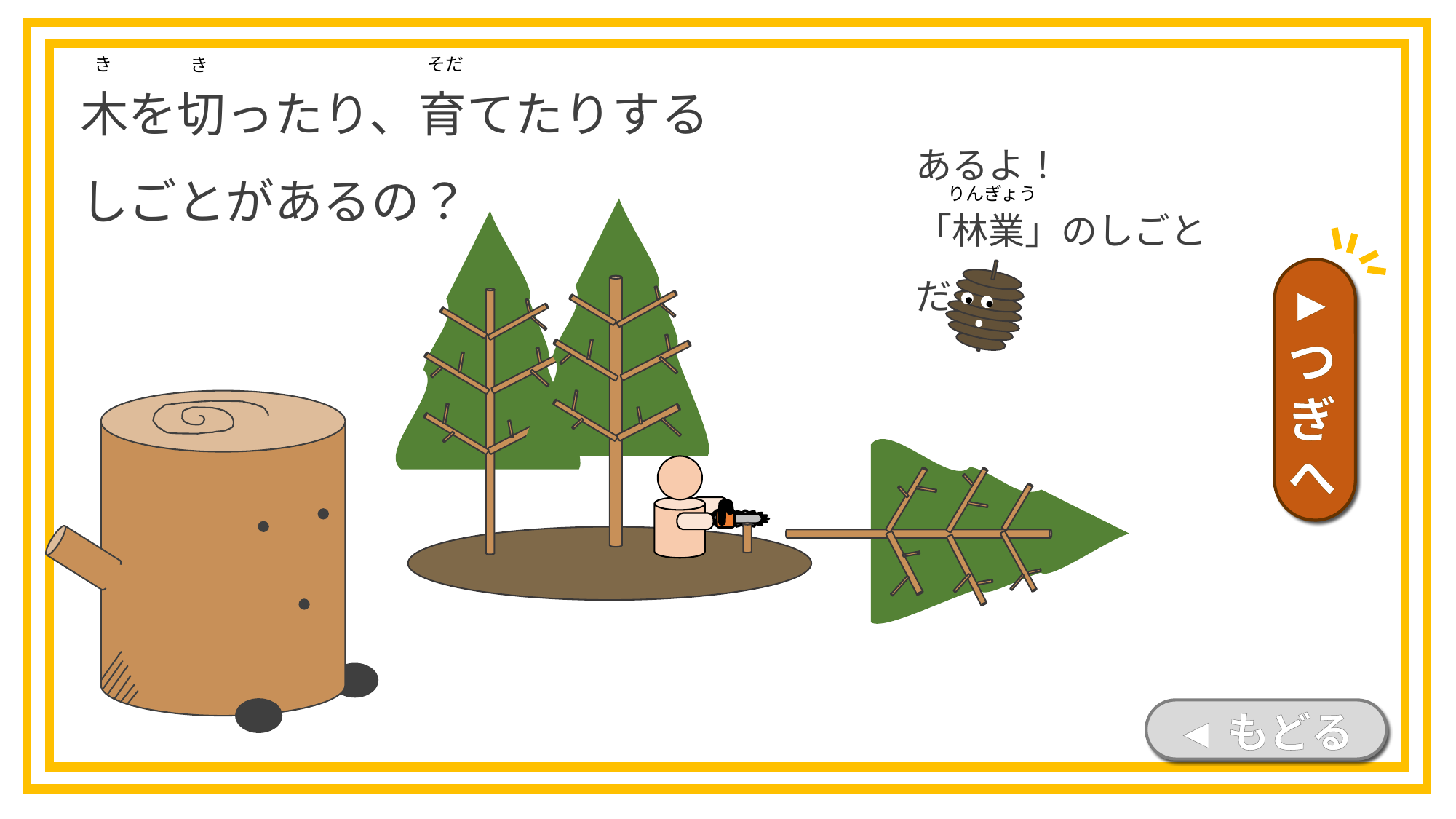

き
そだ
き
木を切ったり、育てたりする
しごとがあるの？
あるよ！
「林業」のしごとだ。
りんぎょう

►つぎへ

◄もどる